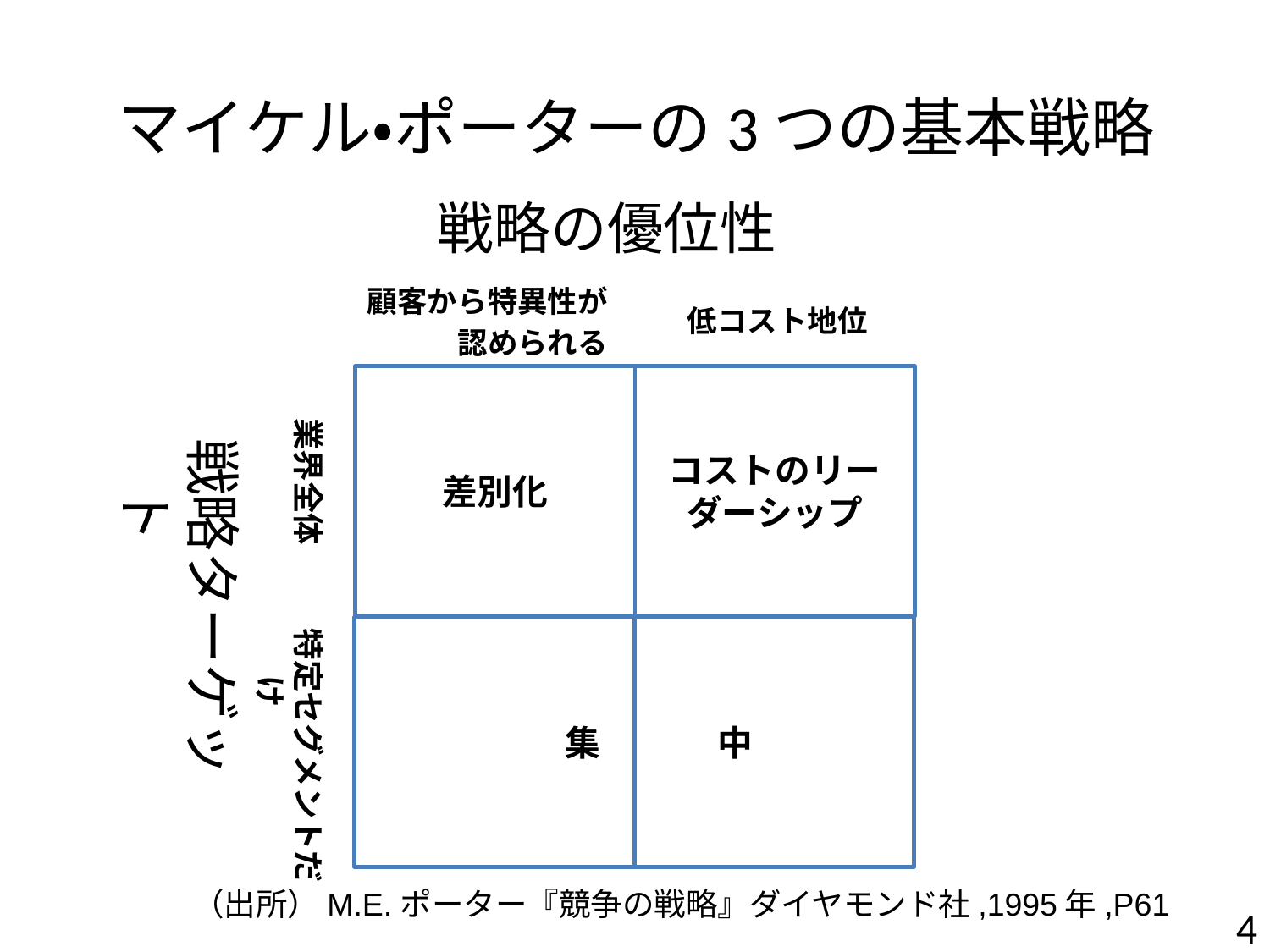

マイケル・ポーターの3つの基本戦略
戦略の優位性
顧客から特異性が
　　　認められる
低コスト地位
差別化
コストのリーダーシップ
業界全体
戦略ターゲット
特定セグメントだけ
　　　　　集
　　中
（出所）M.E.ポーター『競争の戦略』ダイヤモンド社,1995年,P61
4